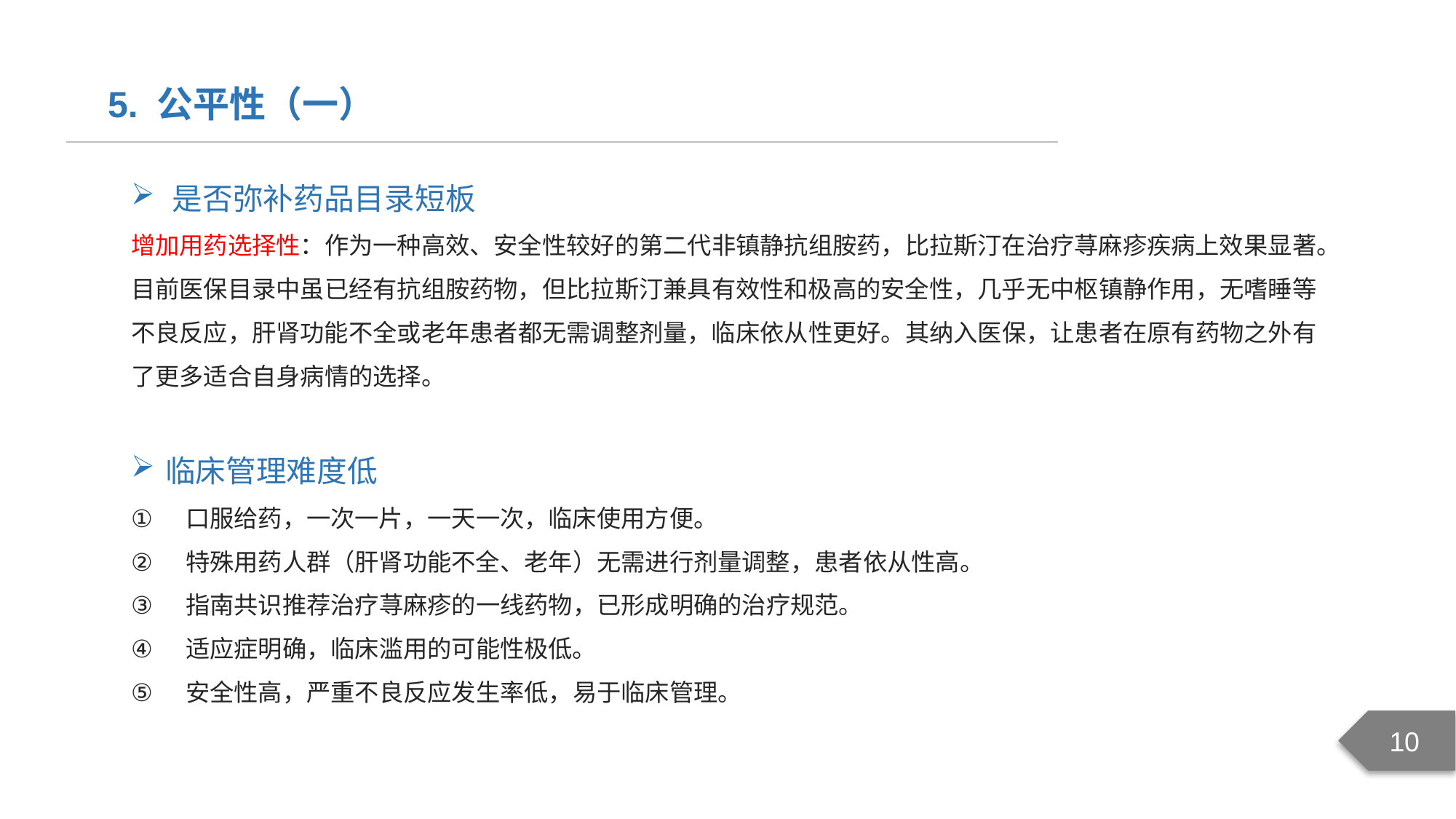

5. 公平性（一）
是否弥补药品目录短板
增加用药选择性：作为一种高效、安全性较好的第二代非镇静抗组胺药，比拉斯汀在治疗荨麻疹疾病上效果显著。目前医保目录中虽已经有抗组胺药物，但比拉斯汀兼具有效性和极高的安全性，几乎无中枢镇静作用，无嗜睡等不良反应，肝肾功能不全或老年患者都无需调整剂量，临床依从性更好。其纳入医保，让患者在原有药物之外有了更多适合自身病情的选择。

临床管理难度低
口服给药，一次一片，一天一次，临床使用方便。
特殊用药人群（肝肾功能不全、老年）无需进行剂量调整，患者依从性高。
指南共识推荐治疗荨麻疹的一线药物，已形成明确的治疗规范。
适应症明确，临床滥用的可能性极低。
安全性高，严重不良反应发生率低，易于临床管理。